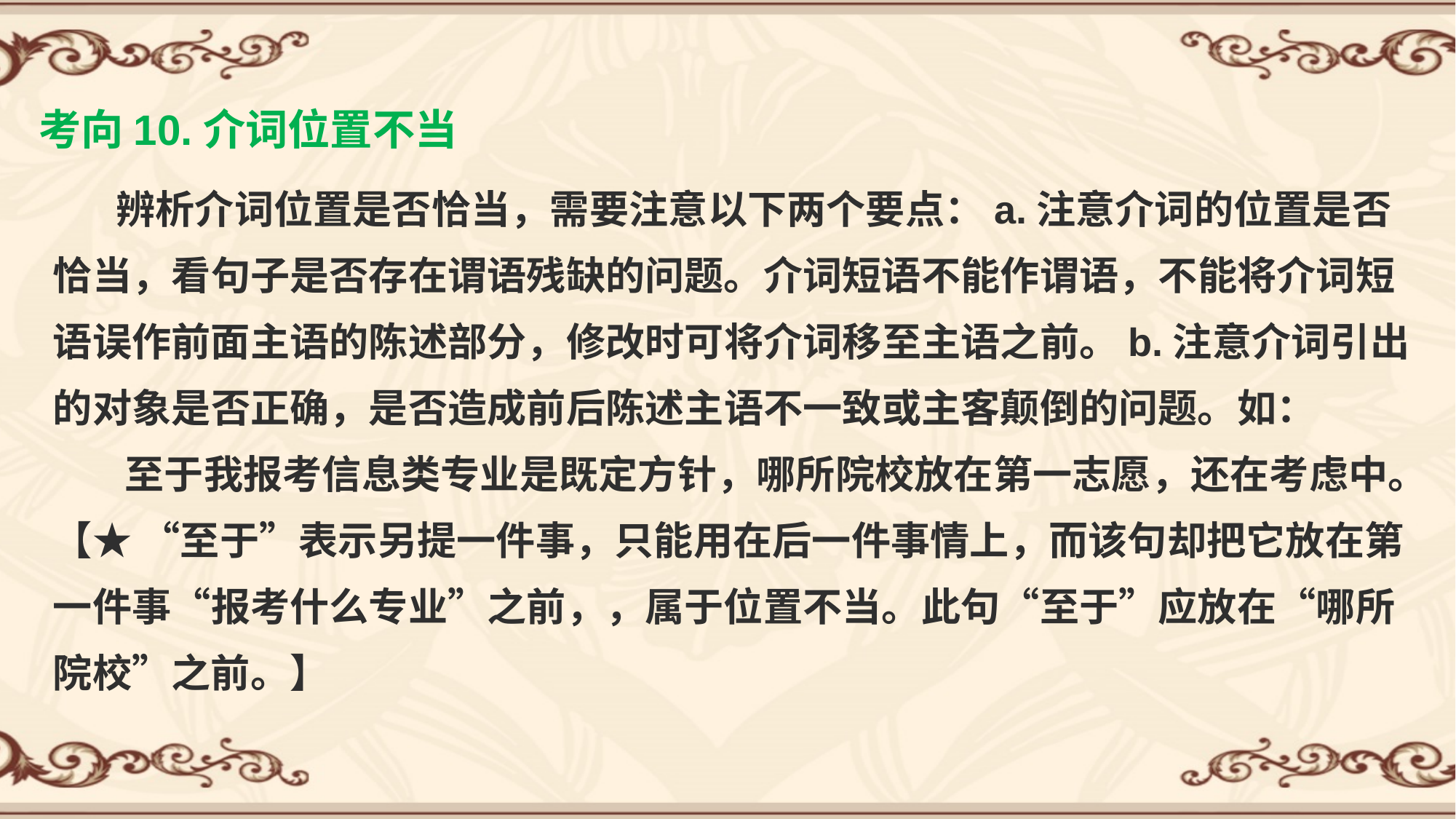

考向10.介词位置不当
      辨析介词位置是否恰当，需要注意以下两个要点：a.注意介词的位置是否恰当，看句子是否存在谓语残缺的问题。介词短语不能作谓语，不能将介词短语误作前面主语的陈述部分，修改时可将介词移至主语之前。b.注意介词引出的对象是否正确，是否造成前后陈述主语不一致或主客颠倒的问题。如：
       至于我报考信息类专业是既定方针，哪所院校放在第一志愿，还在考虑中。【★ “至于”表示另提一件事，只能用在后一件事情上，而该句却把它放在第一件事“报考什么专业”之前，，属于位置不当。此句“至于”应放在“哪所院校”之前。】